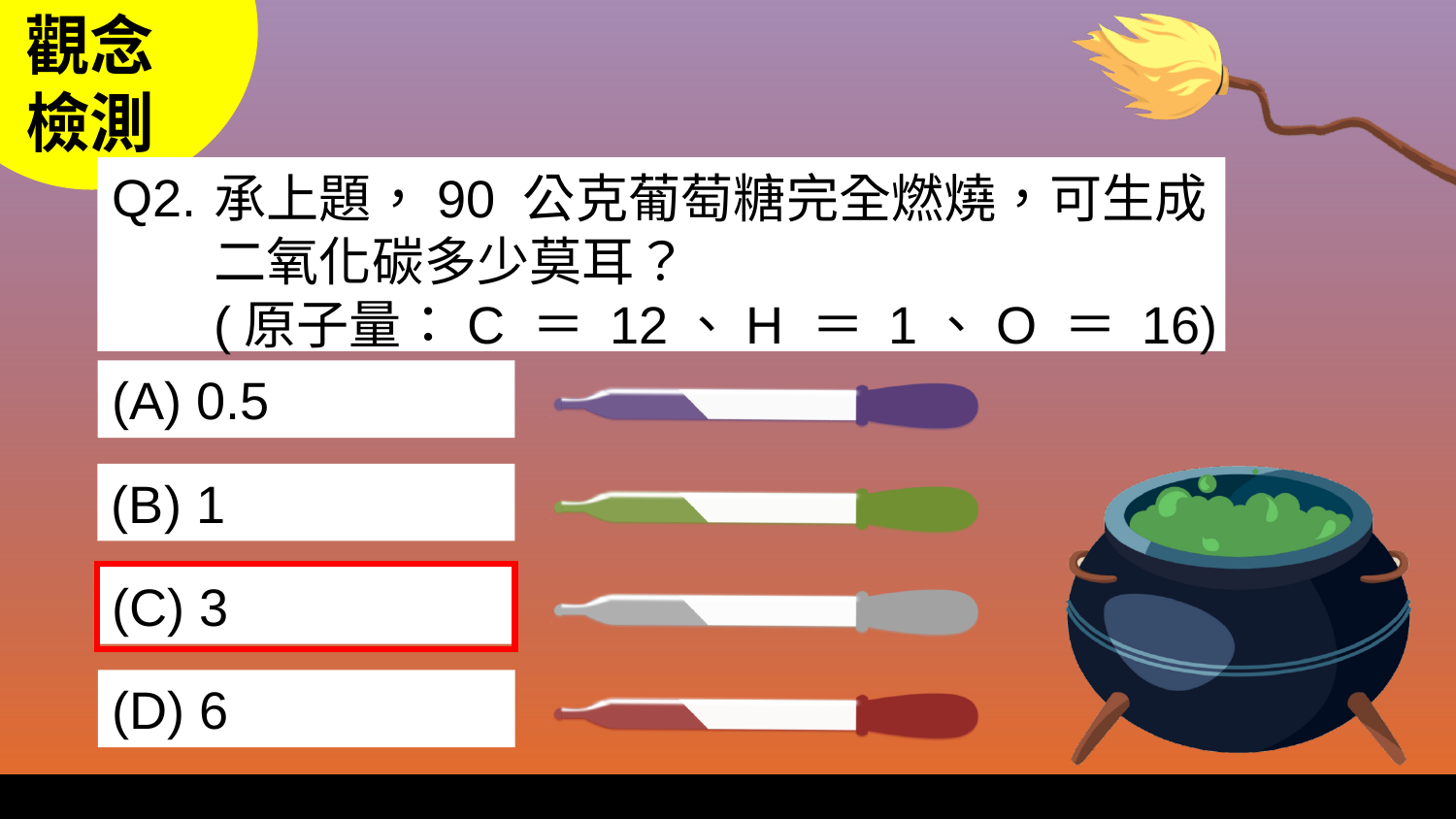

Q2.

承上題，90 公克葡萄糖完全燃燒，可生成二氧化碳多少莫耳？
(原子量：C ＝ 12、H ＝ 1、O ＝ 16)
(A) 0.5
(B) 1

(C) 3
(D) 6